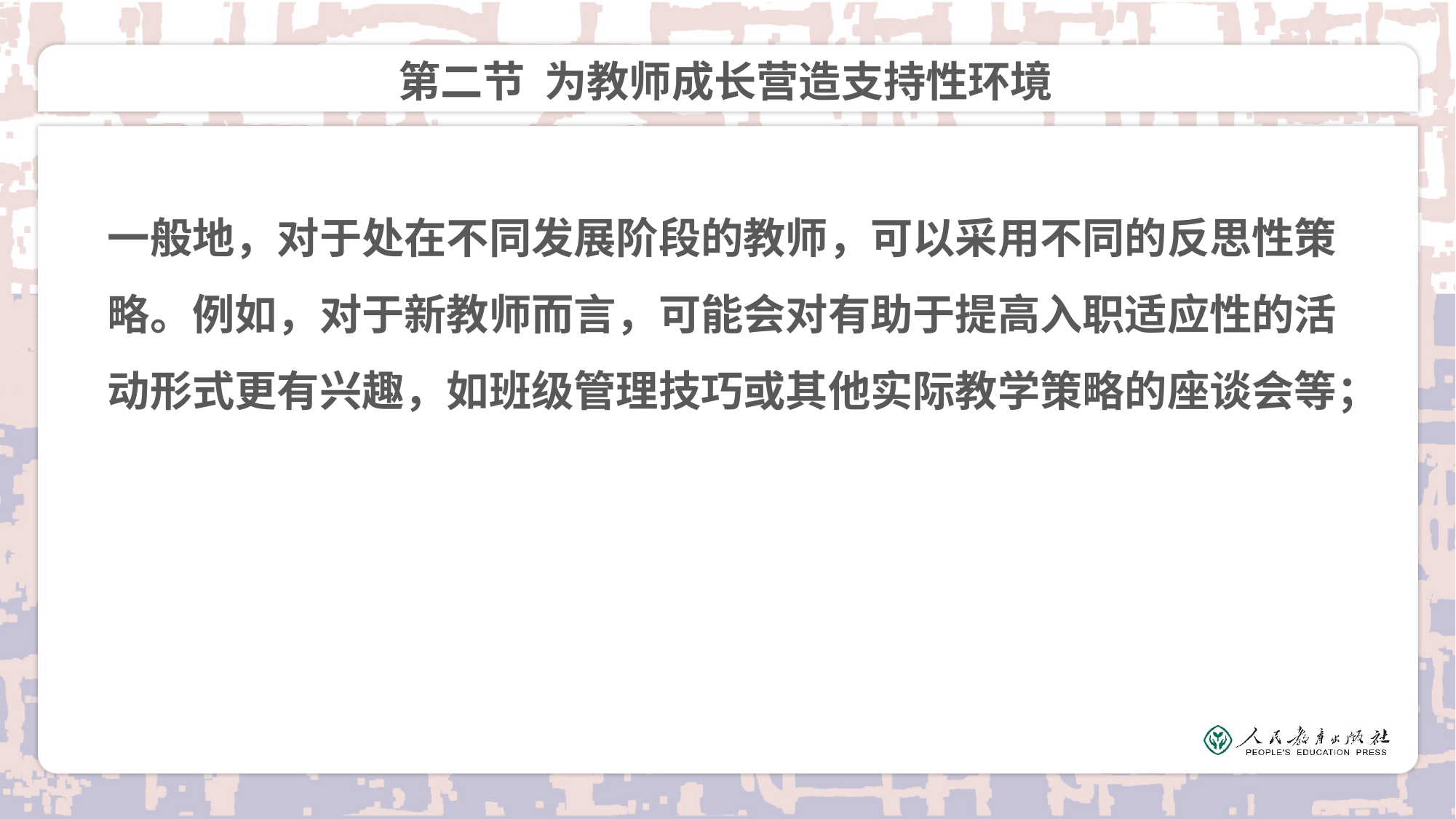

# 第二节  为教师成长营造支持性环境
一般地，对于处在不同发展阶段的教师，可以采用不同的反思性策略。例如，对于新教师而言，可能会对有助于提高入职适应性的活动形式更有兴趣，如班级管理技巧或其他实际教学策略的座谈会等；